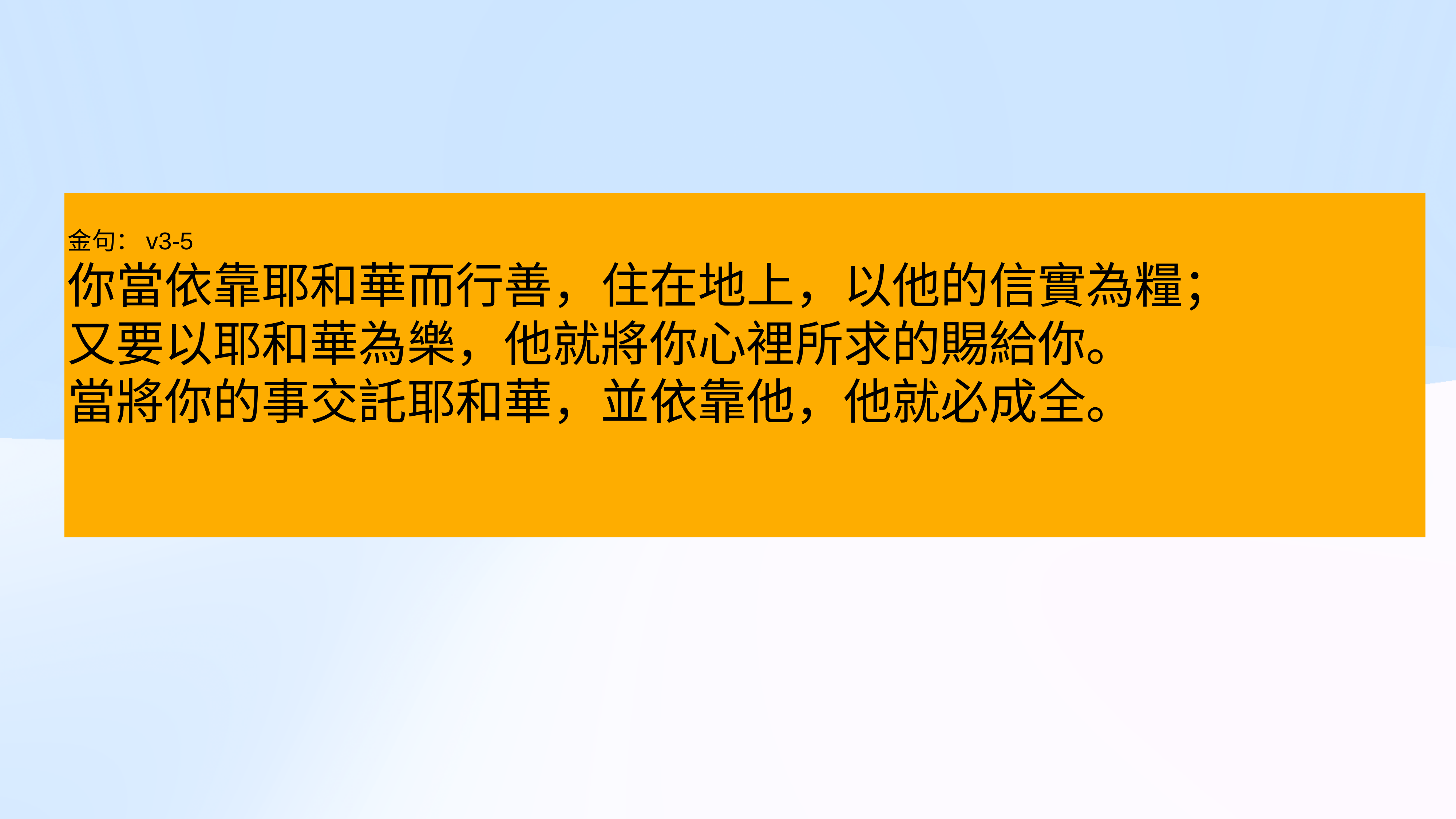

金句：v3-5
你當依靠耶和華而行善，住在地上，以他的信實為糧；
又要以耶和華為樂，他就將你心裡所求的賜給你。
當將你的事交託耶和華，並依靠他，他就必成全。